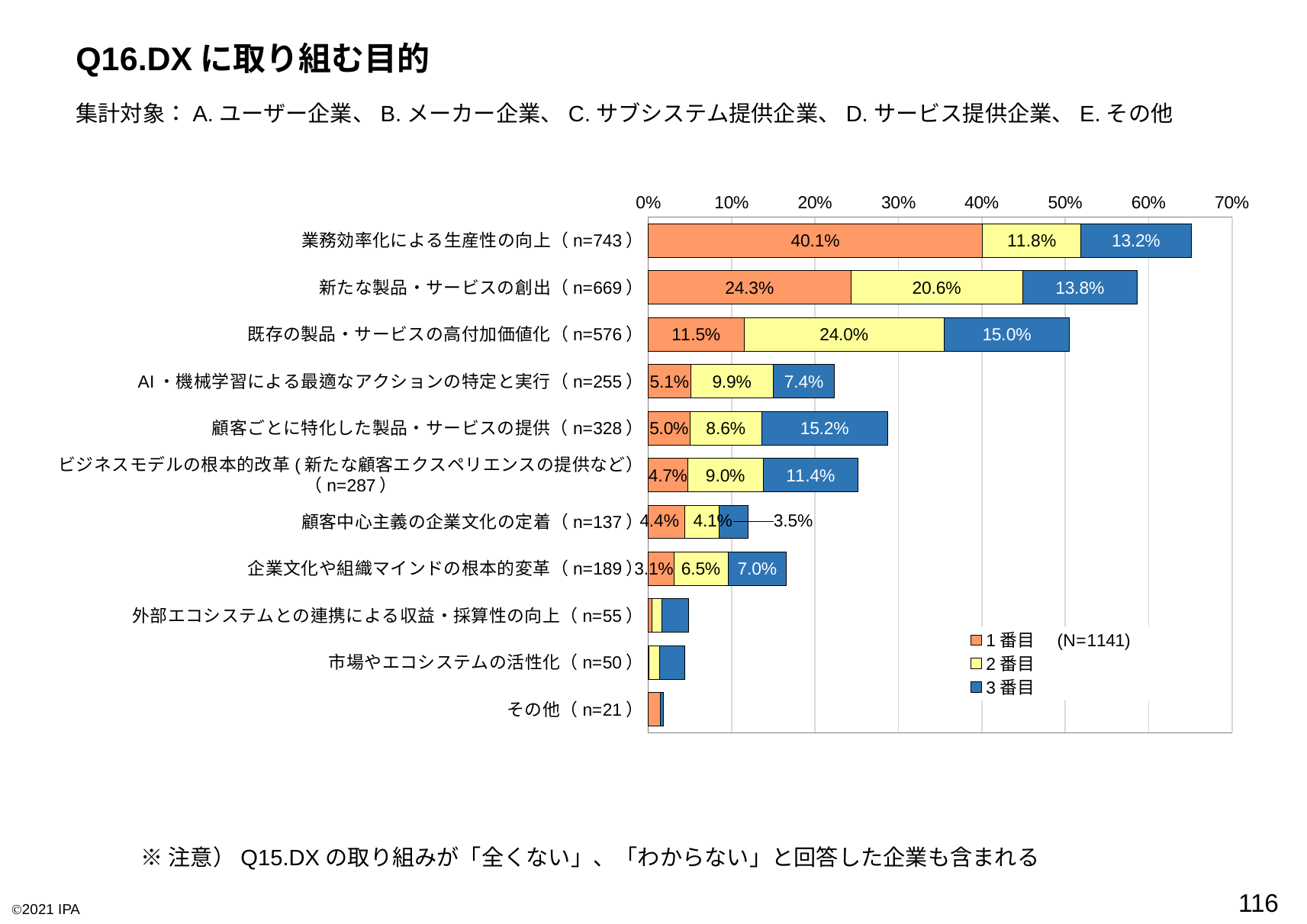

Q16.DXに取り組む目的
集計対象：A.ユーザー企業、B.メーカー企業、C.サブシステム提供企業、D.サービス提供企業、E.その他

### Chart

| Category | 1番目　(N=1141) | 2番目 | 3番目 |
|---|---|---|---|
| 業務効率化による生産性の向上（n=743） | 0.4005258545135846 | 0.11831726555652936 | 0.13234005258545137 |
| 新たな製品・サービスの創出（n=669） | 0.2427695004382121 | 0.20595968448729185 | 0.1375985977212971 |
| 既存の製品・サービスの高付加価値化（n=576） | 0.11481156879929887 | 0.2401402278702892 | 0.14986853637160386 |
| AI・機械学習による最適なアクションの特定と実行（n=255） | 0.05083260297984225 | 0.09903593339176162 | 0.0736196319018405 |
| 顧客ごとに特化した製品・サービスの提供（n=328） | 0.04995617879053462 | 0.08588957055214724 | 0.1516213847502191 |
| ビジネスモデルの根本的改革(新たな顧客エクスペリエンスの提供など）（n=287） | 0.04732690622261174 | 0.09027169149868536 | 0.11393514460999124 |
| 顧客中心主義の企業文化の定着（n=137） | 0.04382120946538125 | 0.04119193689745837 | 0.035056967572304996 |
| 企業文化や組織マインドの根本的変革（n=189） | 0.03067484662576687 | 0.06485539000876424 | 0.07011393514460999 |
| 外部エコシステムとの連携による収益・採算性の向上（n=55） | 0.0043821209465381246 | 0.012269938650306749 | 0.03155127081507449 |
| 市場やエコシステムの活性化（n=50） | 0.0008764241893076249 | 0.012269938650306749 | 0.03067484662576687 |
| その他（n=21） | 0.014022787028921999 | 0.0008764241893076249 | 0.0035056967572304996 |
※注意）Q15.DXの取り組みが「全くない」、「わからない」と回答した企業も含まれる